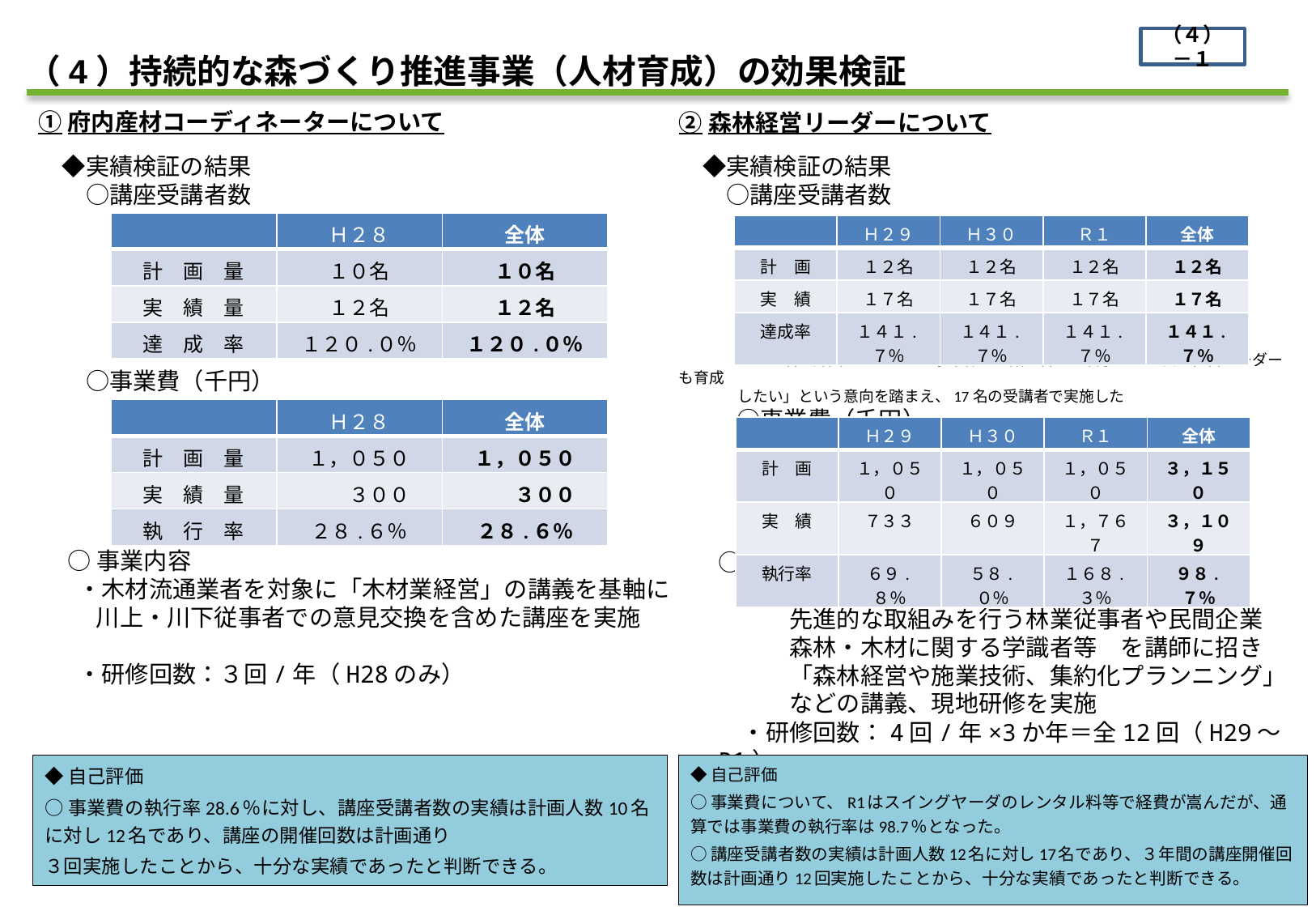

（４）－１
（4）持続的な森づくり推進事業（人材育成）の効果検証
①府内産材コーディネーターについて

　◆実績検証の結果
　　○講座受講者数

　　○事業費（千円）

②森林経営リーダーについて

　◆実績検証の結果
　　○講座受講者数

　　　　　　12名で計画していたが、事業体との話し合い「若手、その次の経営リーダーも育成
                したい」という意向を踏まえ、17名の受講者で実施した
　　  ○事業費（千円）

|  | Ｈ２８ | 全体 |
| --- | --- | --- |
| 計　画　量 | １０名 | １０名 |
| 実　績　量 | １２名 | １２名 |
| 達　成　率 | １２０.０％ | １２０.０％ |
|  | Ｈ２９ | Ｈ３０ | Ｒ１ | 全体 |
| --- | --- | --- | --- | --- |
| 計　画 | １２名 | １２名 | １２名 | １２名 |
| 実　績 | １７名 | １７名 | １７名 | １７名 |
| 達成率 | １４１.７％ | １４１.７％ | １４１.７％ | １４１.７％ |
|  | Ｈ２８ | 全体 |
| --- | --- | --- |
| 計　画　量 | １，０５０ | １，０５０ |
| 実　績　量 | ３００ | ３００ |
| 執　行　率 | ２８.６％ | ２８.６％ |
|  | Ｈ２９ | Ｈ３０ | Ｒ１ | 全体 |
| --- | --- | --- | --- | --- |
| 計　画 | １，０５０ | １，０５０ | １，０５０ | ３，１５０ |
| 実　績 | ７３３ | ６０９ | １，７６７ | ３，１０９ |
| 執行率 | ６９.８％ | ５８.０％ | １６８.３％ | ９８.７％ |
○事業内容
 ・木材流通業者を対象に「木材業経営」の講義を基軸に
　 川上・川下従事者での意見交換を含めた講座を実施
 ・研修回数：３回/年（H28のみ）
○事業内容
　・森林経営について
　　　先進的な取組みを行う林業従事者や民間企業
　　　森林・木材に関する学識者等　を講師に招き
　　　「森林経営や施業技術、集約化プランニング」
　　　などの講義、現地研修を実施
　・研修回数：4回/年×3か年＝全12回（H29～R1）
◆自己評価
○事業費の執行率28.6％に対し、講座受講者数の実績は計画人数10名に対し12名であり、講座の開催回数は計画通り
３回実施したことから、十分な実績であったと判断できる。
◆自己評価
○事業費について、R1はスイングヤーダのレンタル料等で経費が嵩んだが、通算では事業費の執行率は98.7％となった。
○講座受講者数の実績は計画人数12名に対し17名であり、３年間の講座開催回数は計画通り12回実施したことから、十分な実績であったと判断できる。